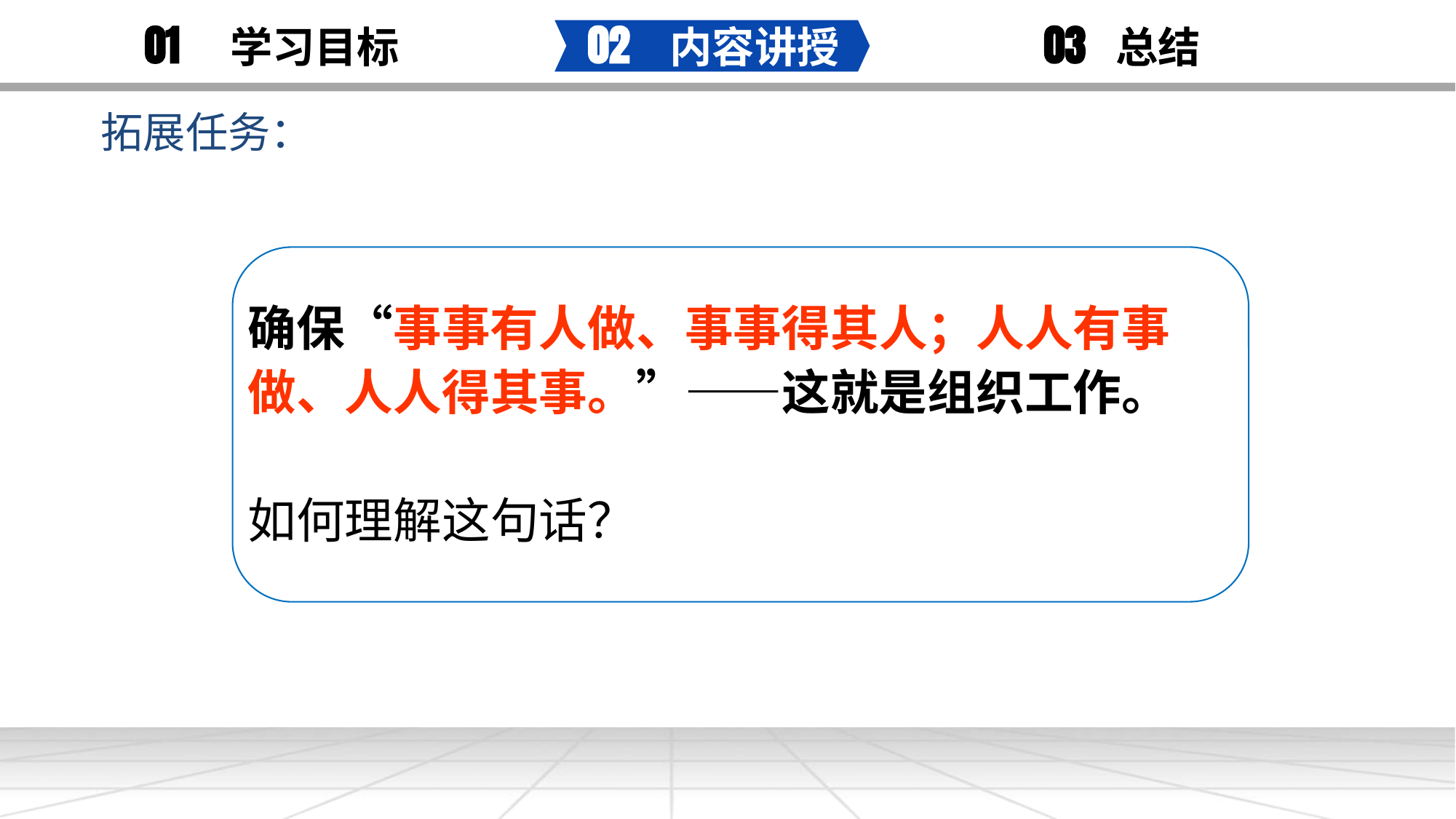

02   内容讲授
03  总结
01    学习目标

拓展任务：
添加
标题

确保“事事有人做、事事得其人；人人有事做、人人得其事。”——这就是组织工作。

如何理解这句话？